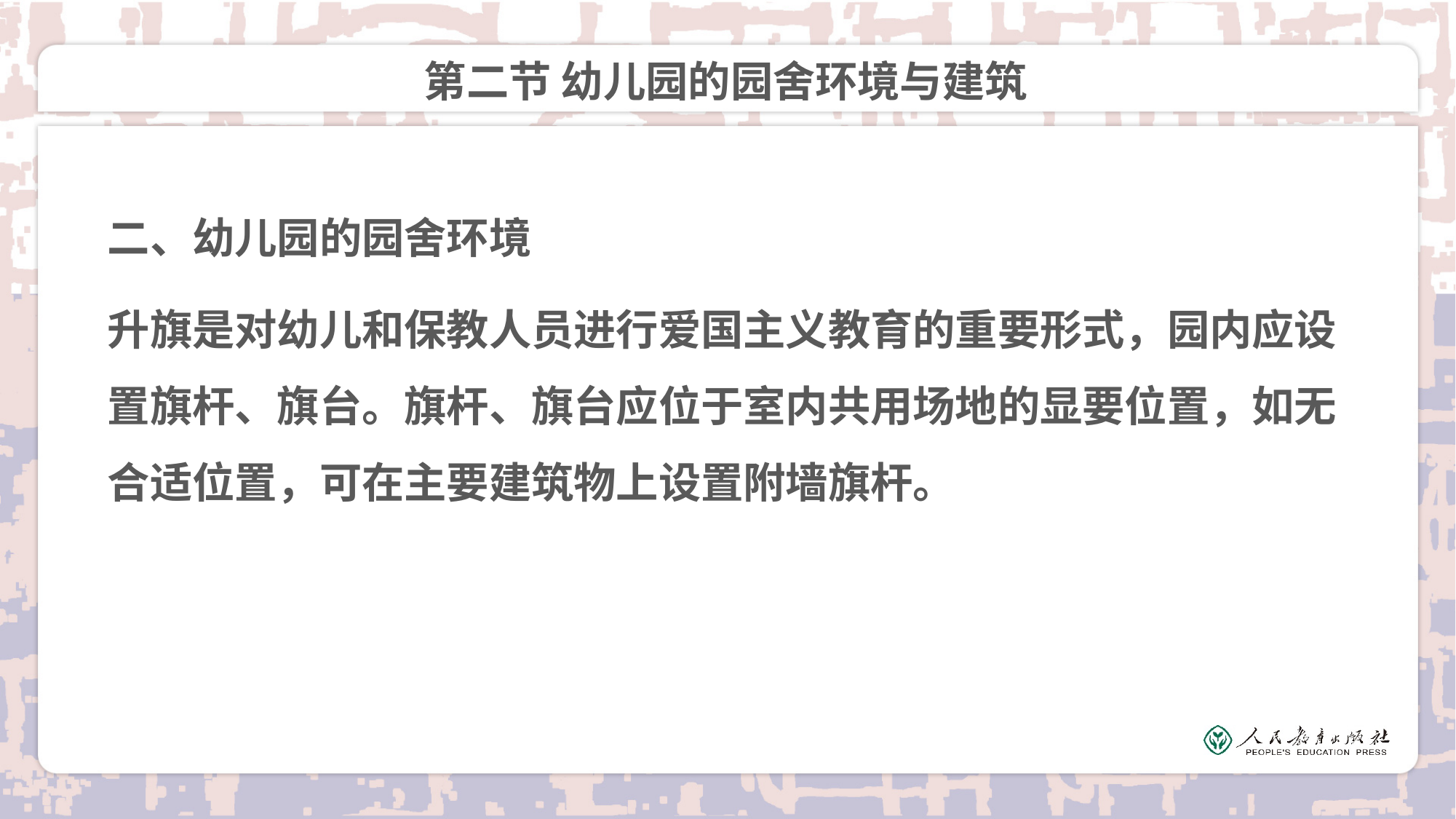

# 第二节 幼儿园的园舍环境与建筑
二、幼儿园的园舍环境
升旗是对幼儿和保教人员进行爱国主义教育的重要形式，园内应设置旗杆、旗台。旗杆、旗台应位于室内共用场地的显要位置，如无合适位置，可在主要建筑物上设置附墙旗杆。